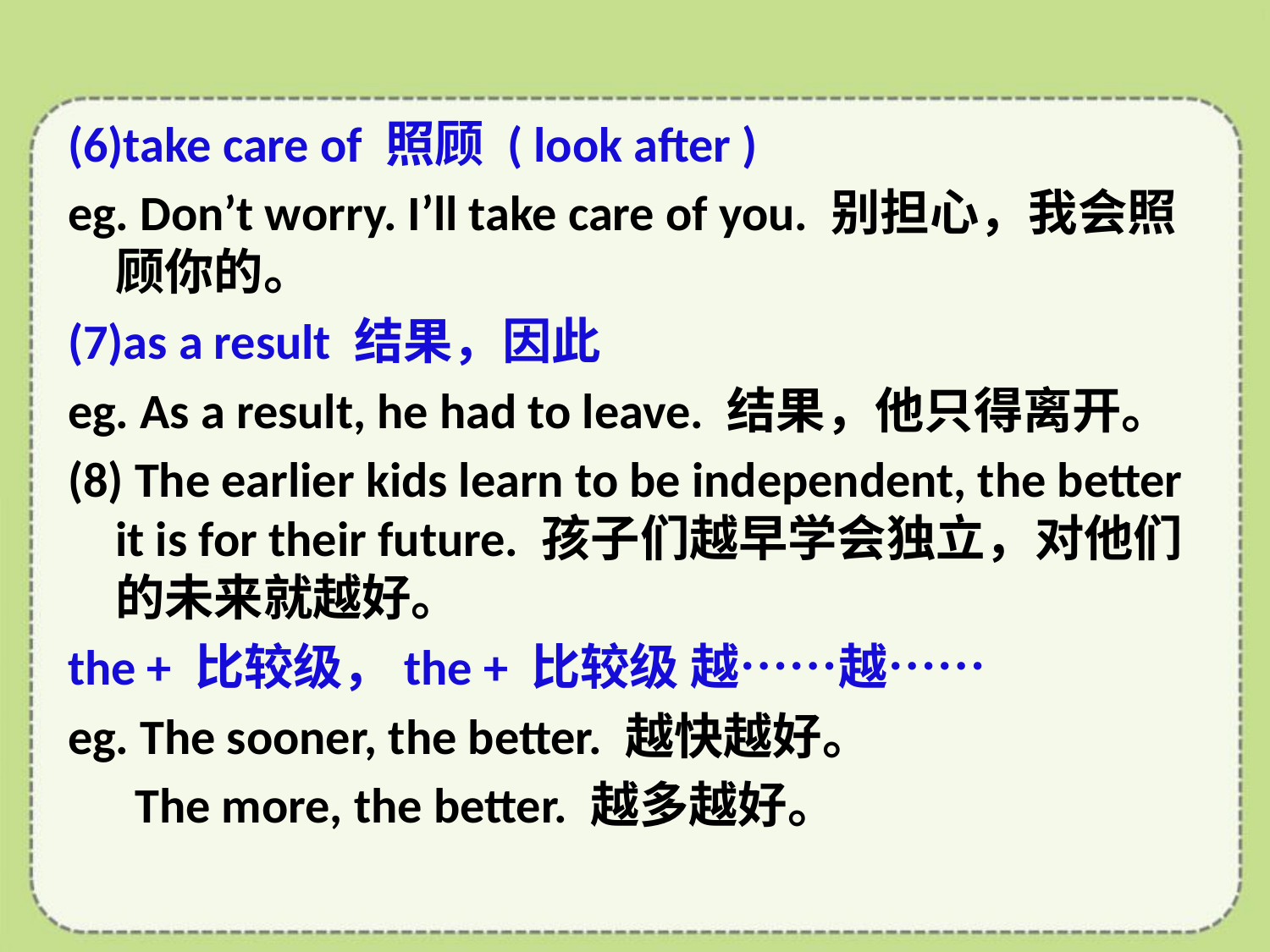

(6)take care of 照顾 ( look after )
eg. Don’t worry. I’ll take care of you. 别担心，我会照顾你的。
(7)as a result 结果，因此
eg. As a result, he had to leave. 结果，他只得离开。
(8) The earlier kids learn to be independent, the better it is for their future. 孩子们越早学会独立，对他们的未来就越好。
the + 比较级，the + 比较级 越……越……
eg. The sooner, the better. 越快越好。
      The more, the better. 越多越好。